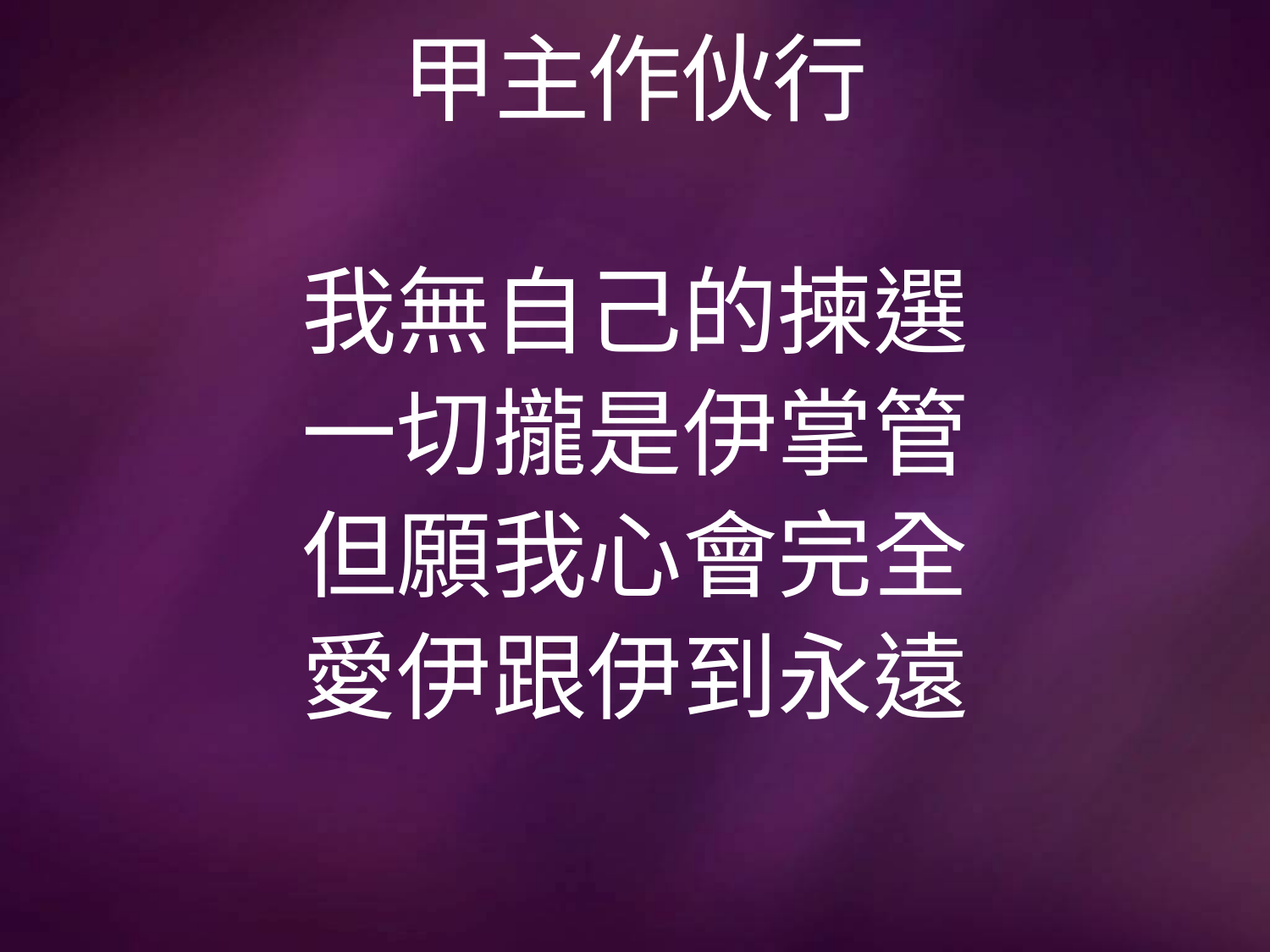

# 甲主作伙行
我無自己的揀選
一切攏是伊掌管
但願我心會完全
愛伊跟伊到永遠